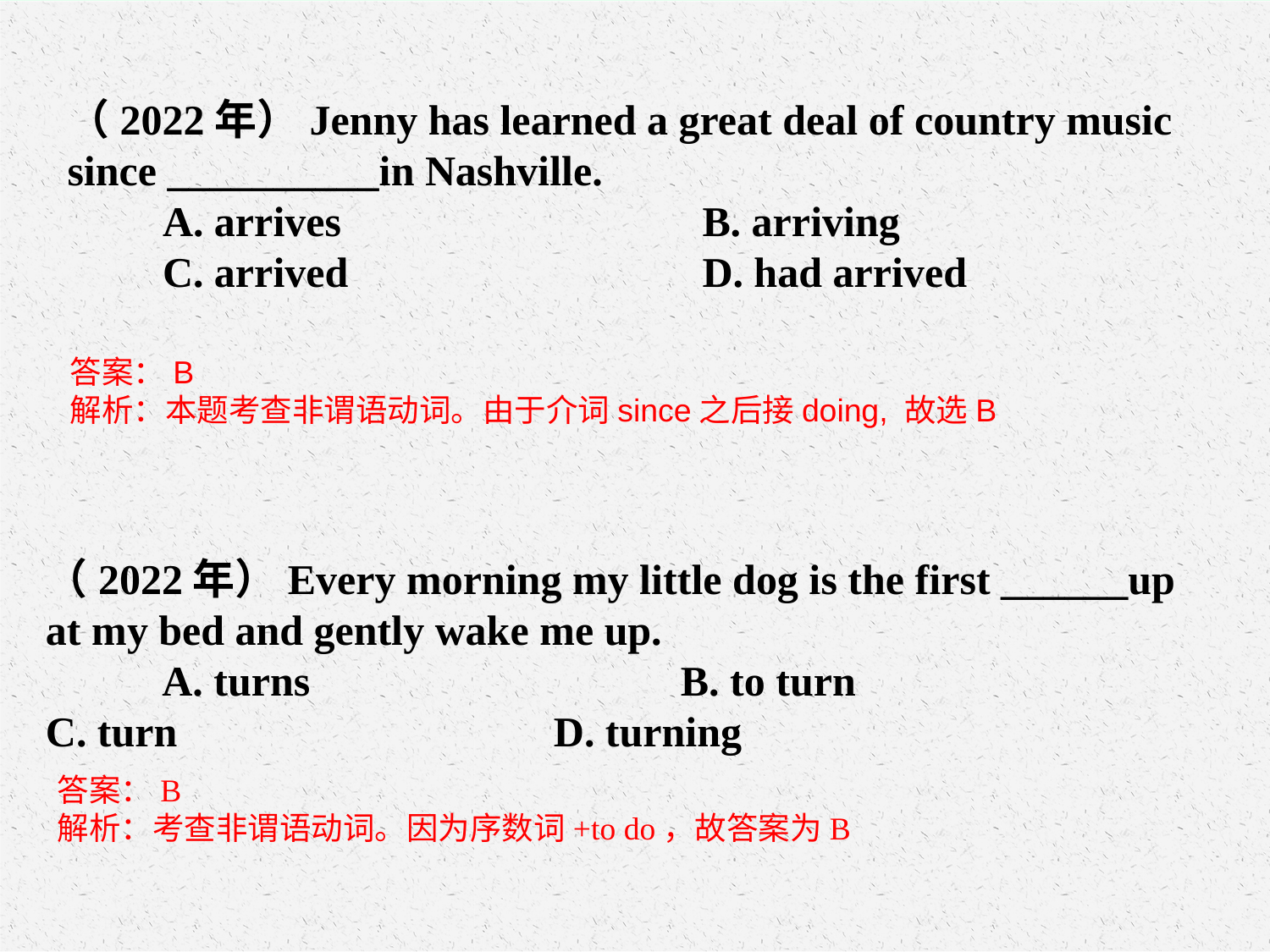

（2022年）Jenny has learned a great deal of country music since __________in Nashville.
         A. arrives			B. arriving
         C. arrived			D. had arrived
答案：B
解析：本题考查非谓语动词。由于介词since之后接doing, 故选B
（2022年）Every morning my little dog is the first ______up at my bed and gently wake me up.
           A. turns			B. to turn			C. turn			D. turning
答案：B
解析：考查非谓语动词。因为序数词+to do，故答案为B